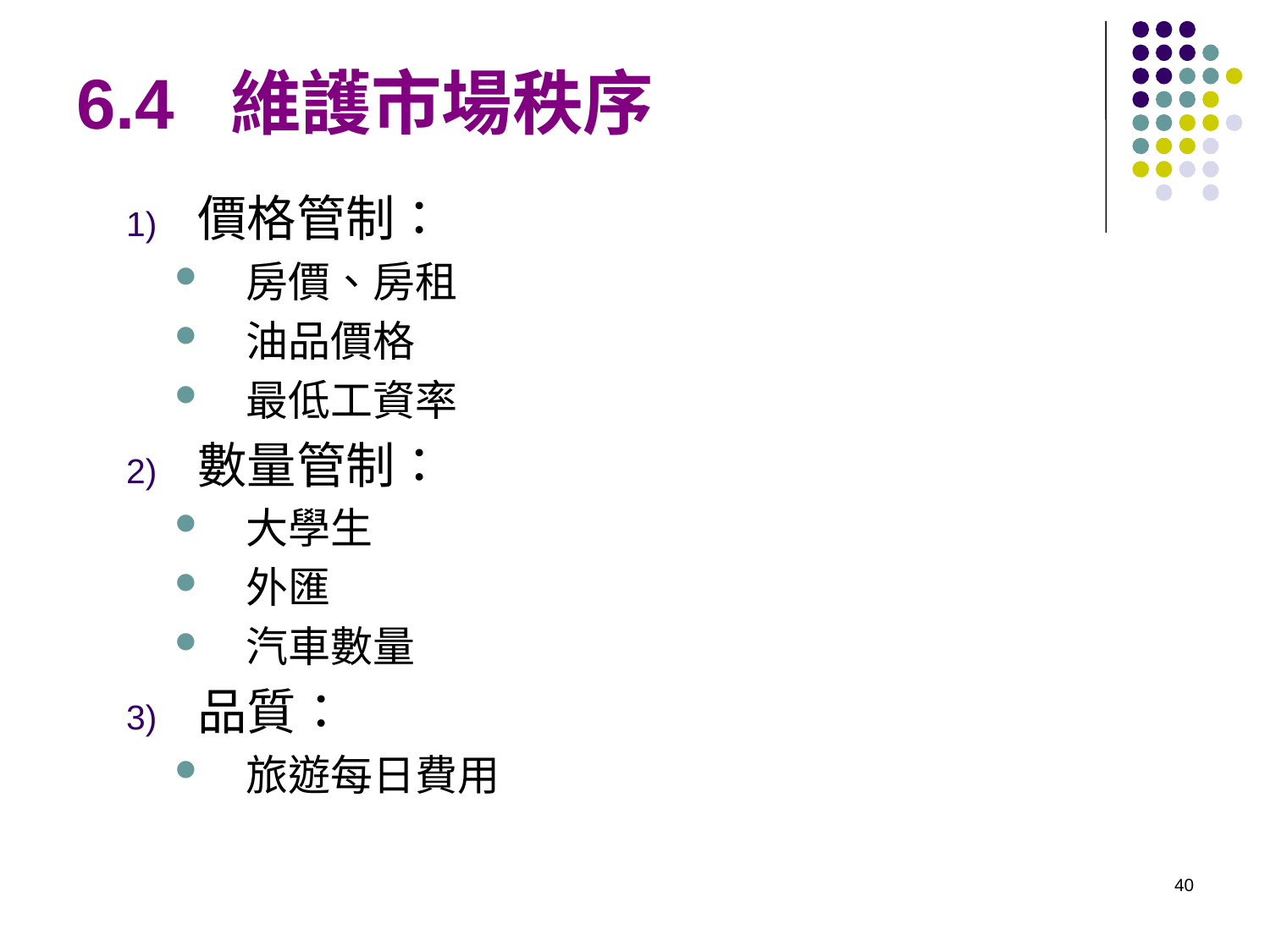

# 6.4  維護市場秩序
價格管制：
房價、房租
油品價格
最低工資率
數量管制：
大學生
外匯
汽車數量
品質：
旅遊每日費用
40